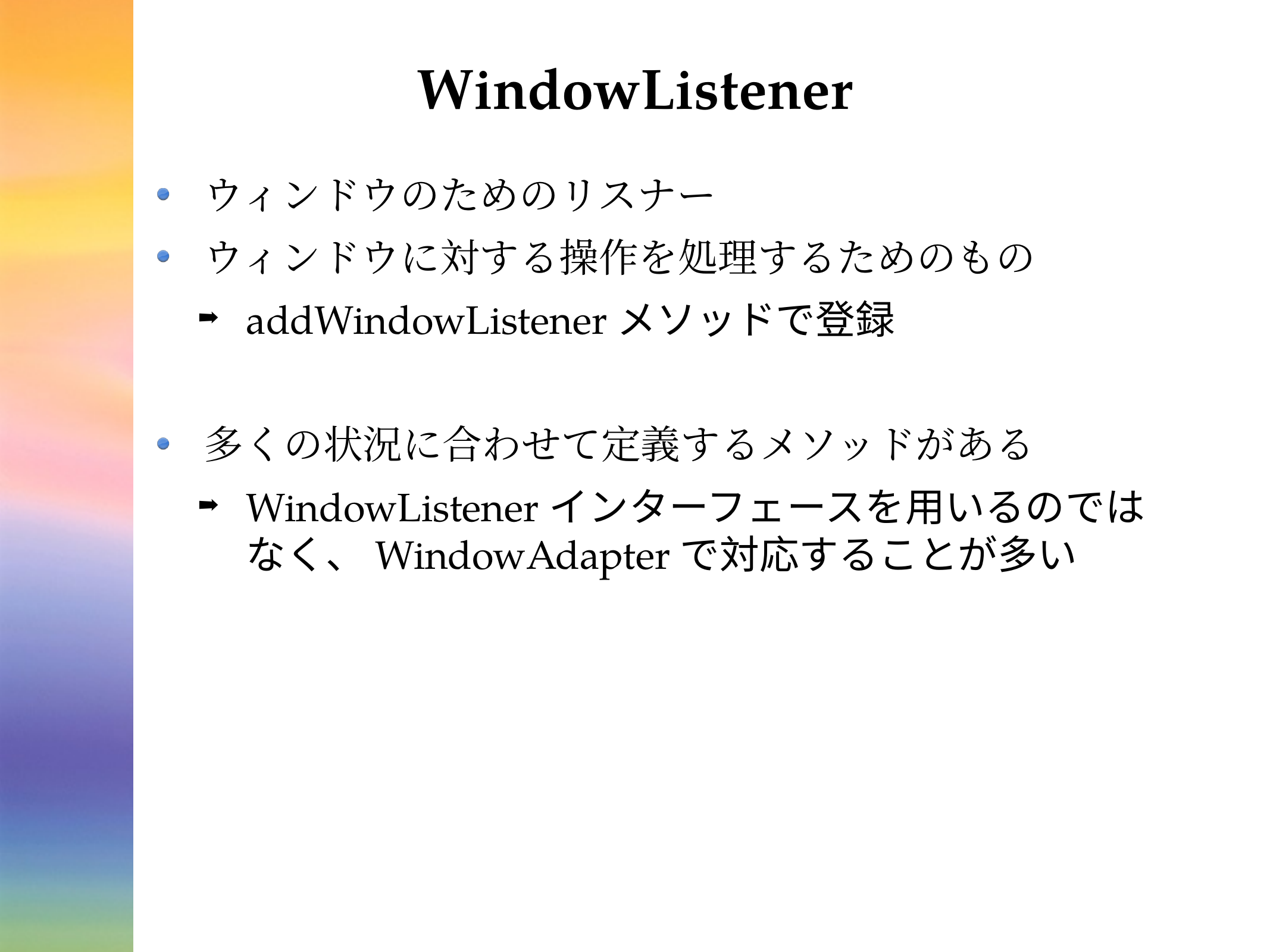

# WindowListener
ウィンドウのためのリスナー
ウィンドウに対する操作を処理するためのもの
addWindowListenerメソッドで登録

多くの状況に合わせて定義するメソッドがある
WindowListenerインターフェースを用いるのではなく、WindowAdapterで対応することが多い